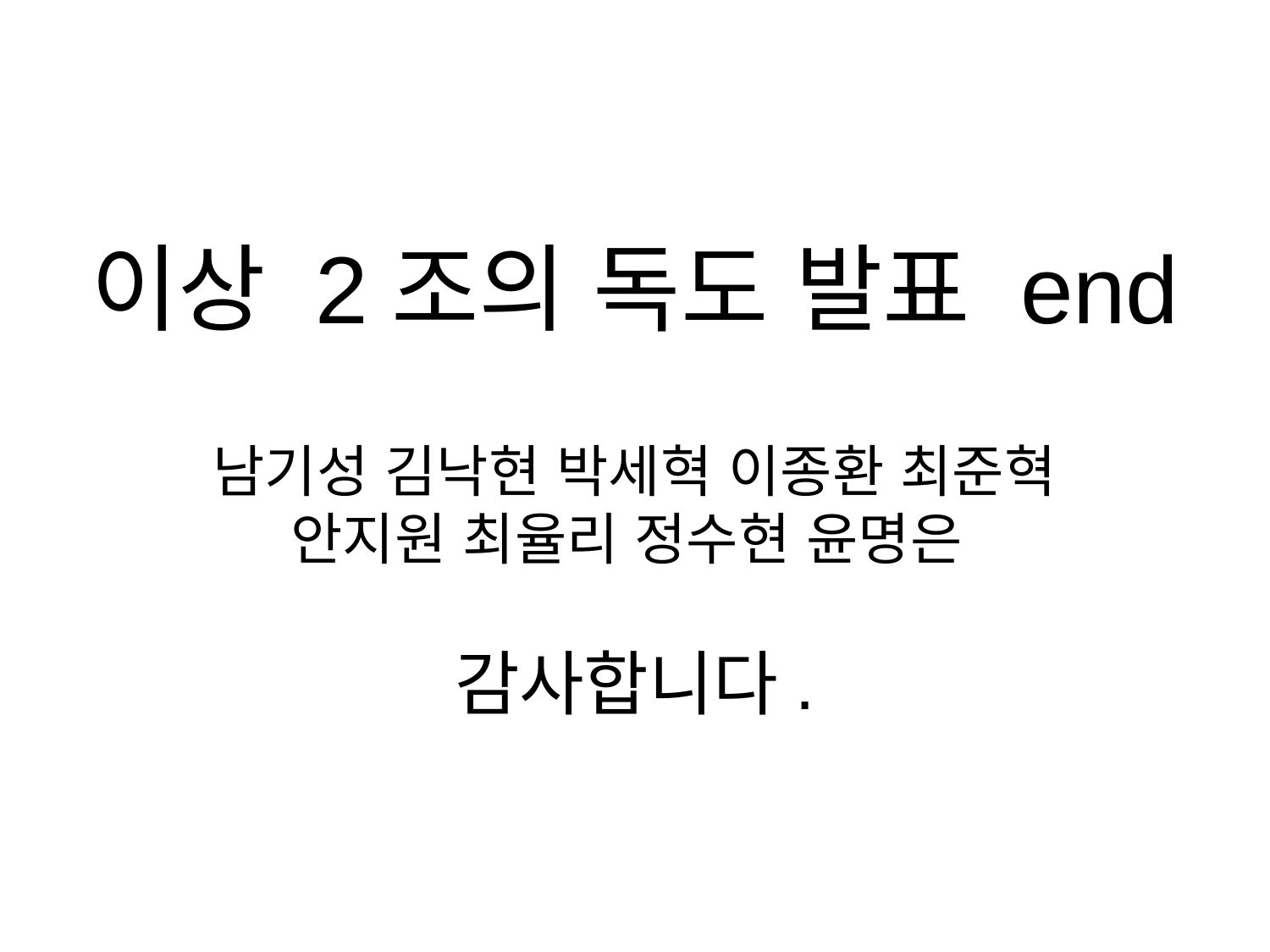

# 이상 2조의 독도 발표 end 남기성 김낙현 박세혁 이종환 최준혁 안지원 최율리 정수현 윤명은 감사합니다.